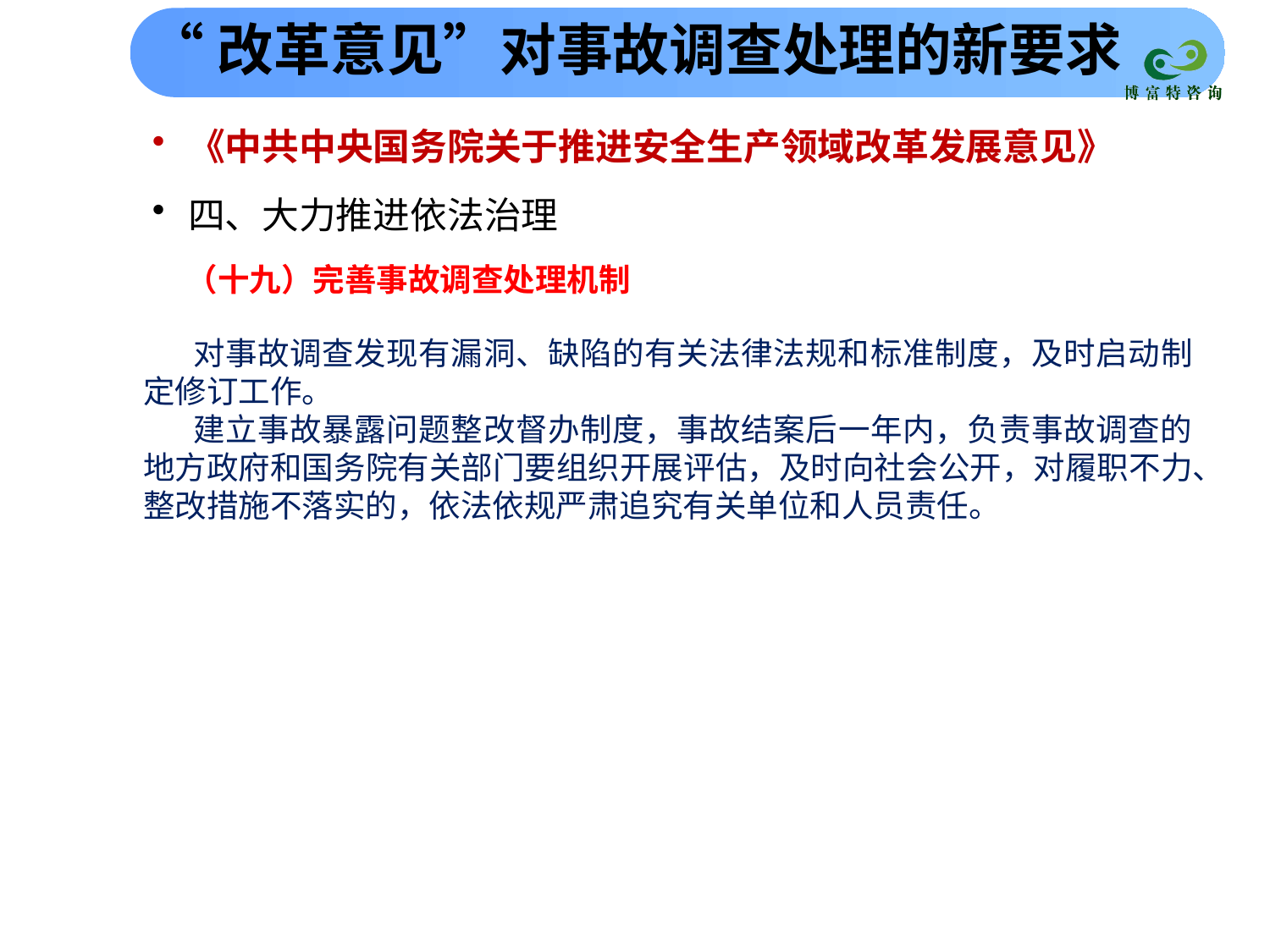

“改革意见”对事故调查处理的新要求
《中共中央国务院关于推进安全生产领域改革发展意见》

四、大力推进依法治理
   （十九）完善事故调查处理机制

          对事故调查发现有漏洞、缺陷的有关法律法规和标准制度，及时启动制定修订工作。
          建立事故暴露问题整改督办制度，事故结案后一年内，负责事故调查的地方政府和国务院有关部门要组织开展评估，及时向社会公开，对履职不力、整改措施不落实的，依法依规严肃追究有关单位和人员责任。